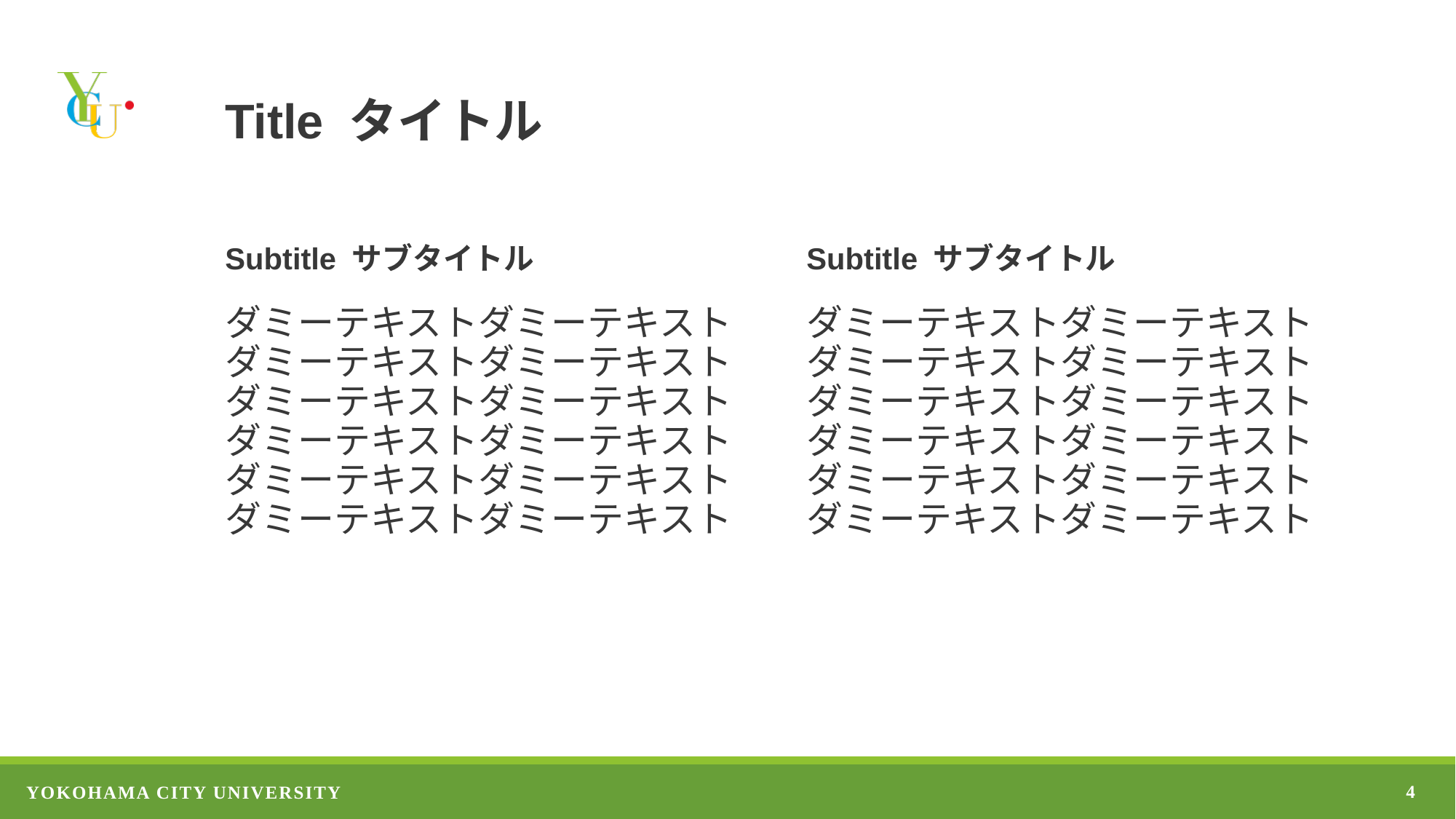

# Title タイトル
Subtitle サブタイトル
Subtitle サブタイトル
ダミーテキストダミーテキストダミーテキストダミーテキストダミーテキストダミーテキストダミーテキストダミーテキストダミーテキストダミーテキストダミーテキストダミーテキスト
ダミーテキストダミーテキストダミーテキストダミーテキストダミーテキストダミーテキストダミーテキストダミーテキストダミーテキストダミーテキストダミーテキストダミーテキスト